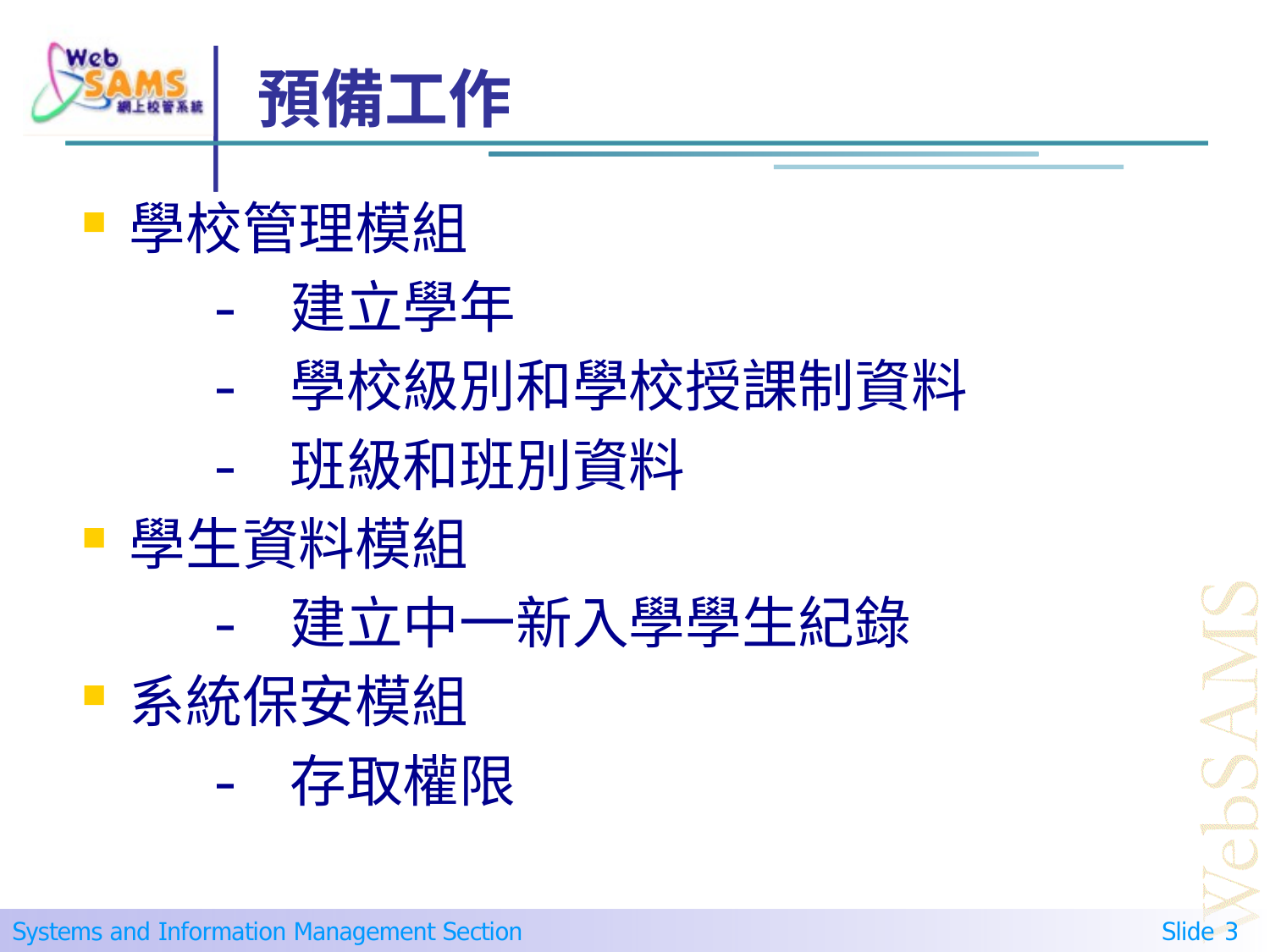

# 預備工作
學校管理模組
	- 建立學年
	- 學校級別和學校授課制資料
	- 班級和班別資料
學生資料模組
	- 建立中一新入學學生紀錄
系統保安模組
	- 存取權限